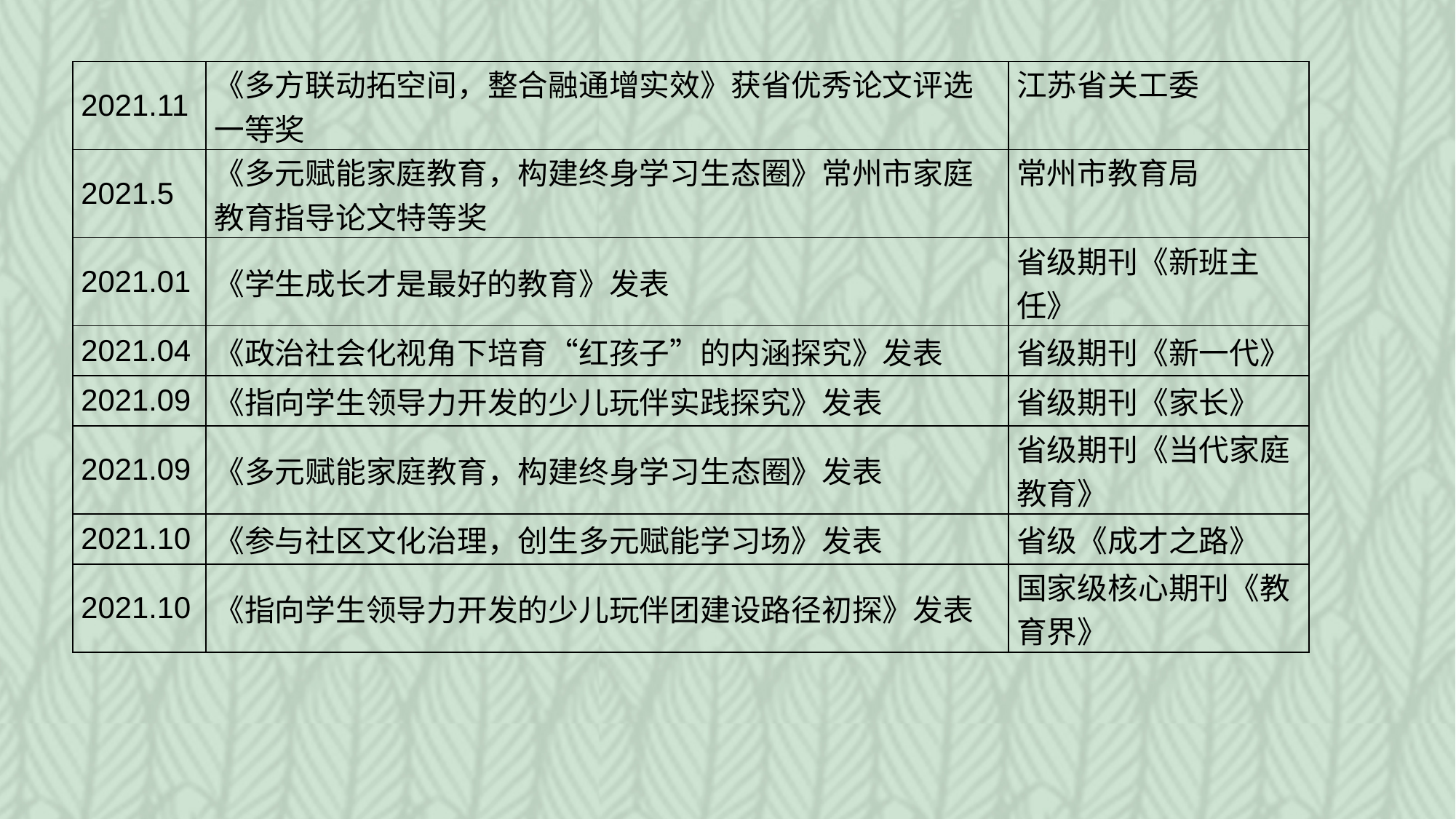

| 2021.11 | 《多方联动拓空间，整合融通增实效》获省优秀论文评选一等奖 | 江苏省关工委 |
| --- | --- | --- |
| 2021.5 | 《多元赋能家庭教育，构建终身学习生态圈》常州市家庭教育指导论文特等奖 | 常州市教育局 |
| 2021.01 | 《学生成长才是最好的教育》发表 | 省级期刊《新班主任》 |
| 2021.04 | 《政治社会化视角下培育“红孩子”的内涵探究》发表 | 省级期刊《新一代》 |
| 2021.09 | 《指向学生领导力开发的少儿玩伴实践探究》发表 | 省级期刊《家长》 |
| 2021.09 | 《多元赋能家庭教育，构建终身学习生态圈》发表 | 省级期刊《当代家庭教育》 |
| 2021.10 | 《参与社区文化治理，创生多元赋能学习场》发表 | 省级《成才之路》 |
| 2021.10 | 《指向学生领导力开发的少儿玩伴团建设路径初探》发表 | 国家级核心期刊《教育界》 |